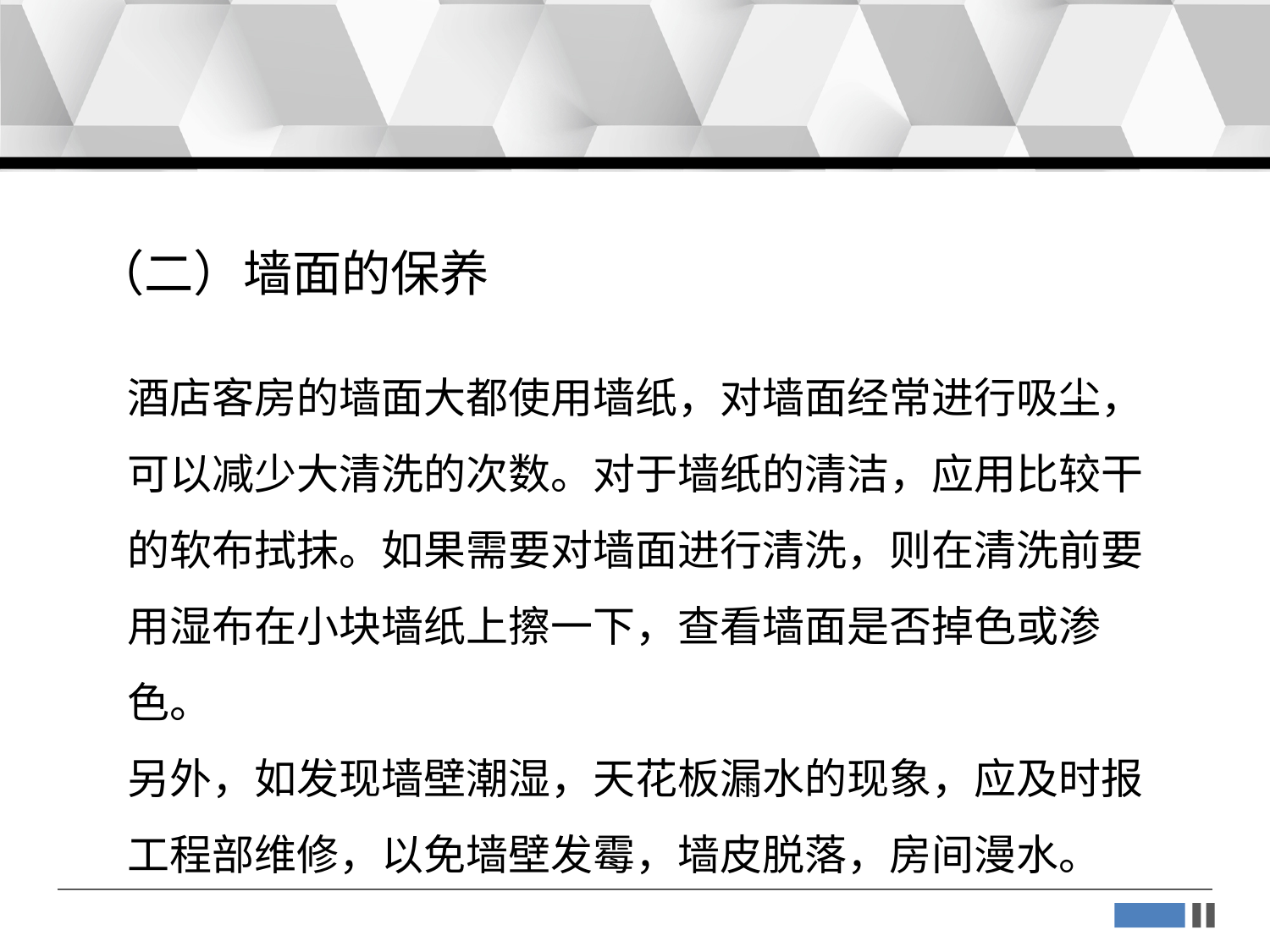

（二）墙面的保养
酒店客房的墙面大都使用墙纸，对墙面经常进行吸尘，可以减少大清洗的次数。对于墙纸的清洁，应用比较干的软布拭抹。如果需要对墙面进行清洗，则在清洗前要用湿布在小块墙纸上擦一下，查看墙面是否掉色或渗色。
另外，如发现墙壁潮湿，天花板漏水的现象，应及时报工程部维修，以免墙壁发霉，墙皮脱落，房间漫水。